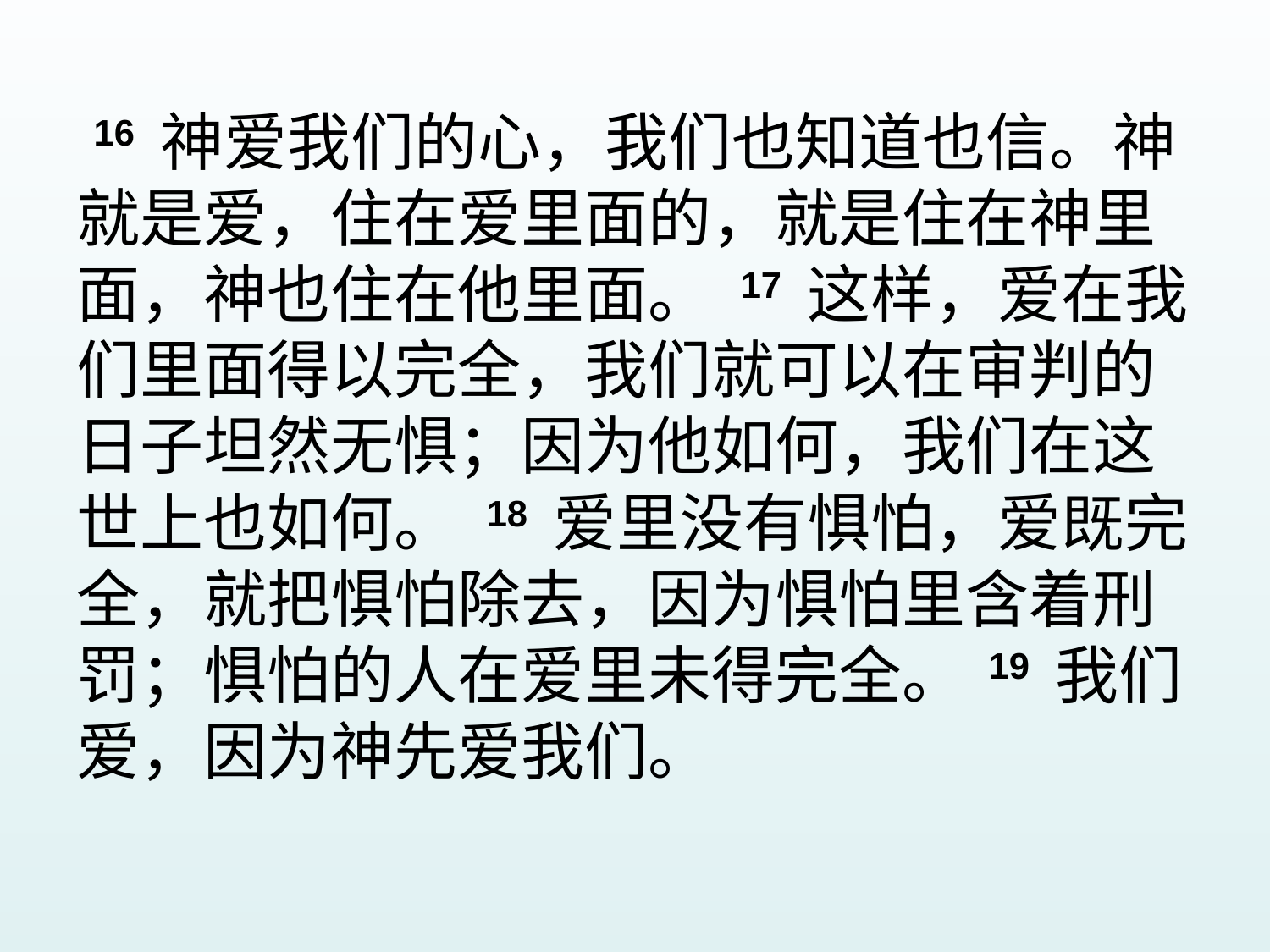

16 神爱我们的心，我们也知道也信。神就是爱，住在爱里面的，就是住在神里面，神也住在他里面。 17 这样，爱在我们里面得以完全，我们就可以在审判的日子坦然无惧；因为他如何，我们在这世上也如何。 18 爱里没有惧怕，爱既完全，就把惧怕除去，因为惧怕里含着刑罚；惧怕的人在爱里未得完全。 19 我们爱，因为神先爱我们。